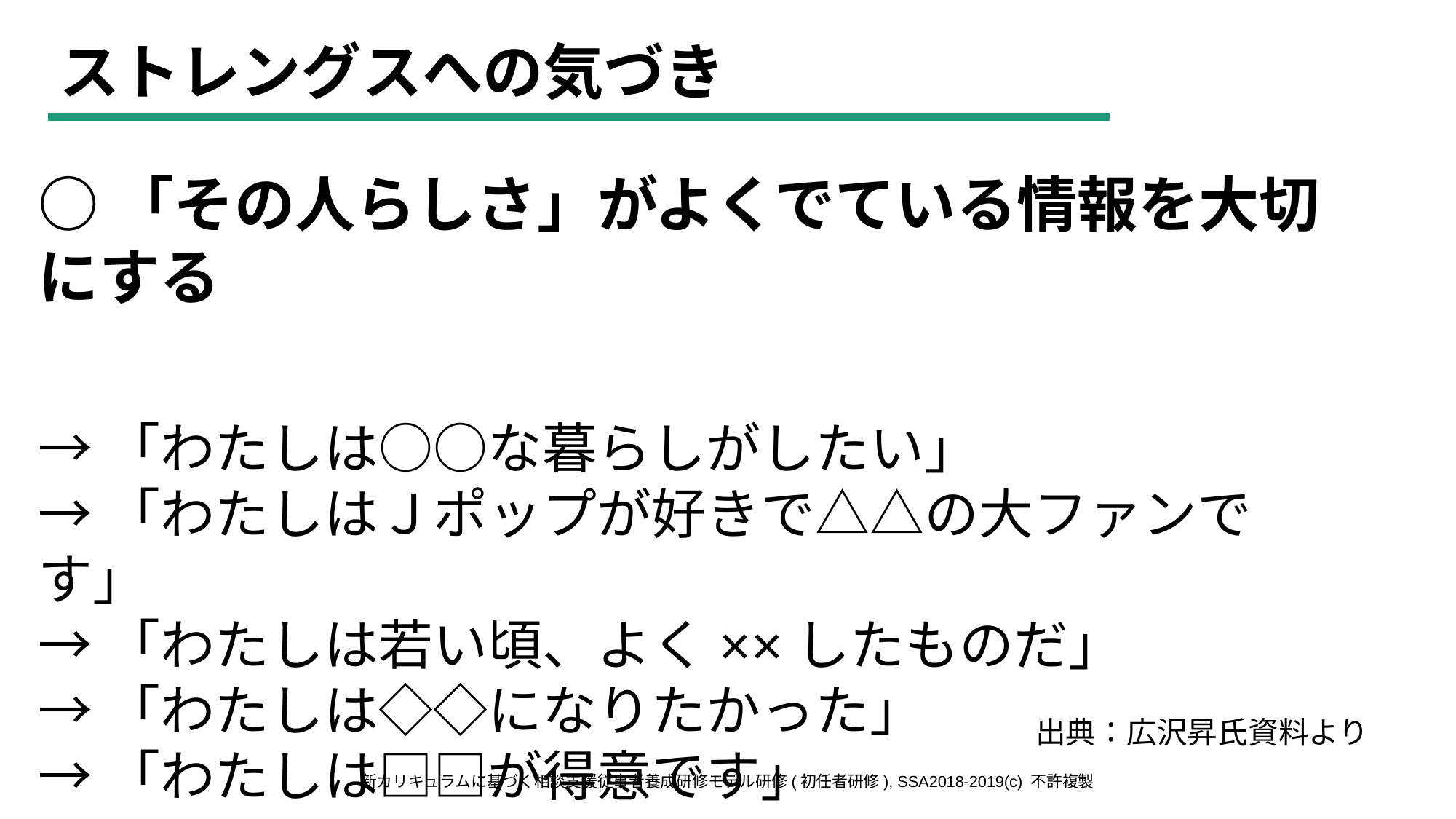

ストレングスへの気づき
○「その人らしさ」がよくでている情報を大切にする

→「わたしは○○な暮らしがしたい」
→「わたしはＪポップが好きで△△の大ファンです」
→「わたしは若い頃、よく××したものだ」
→「わたしは◇◇になりたかった」
→「わたしは□□が得意です」
出典：広沢昇氏資料より
新カリキュラムに基づく相談支援従事者養成研修モデル研修(初任者研修), SSA2018-2019(c) 不許複製